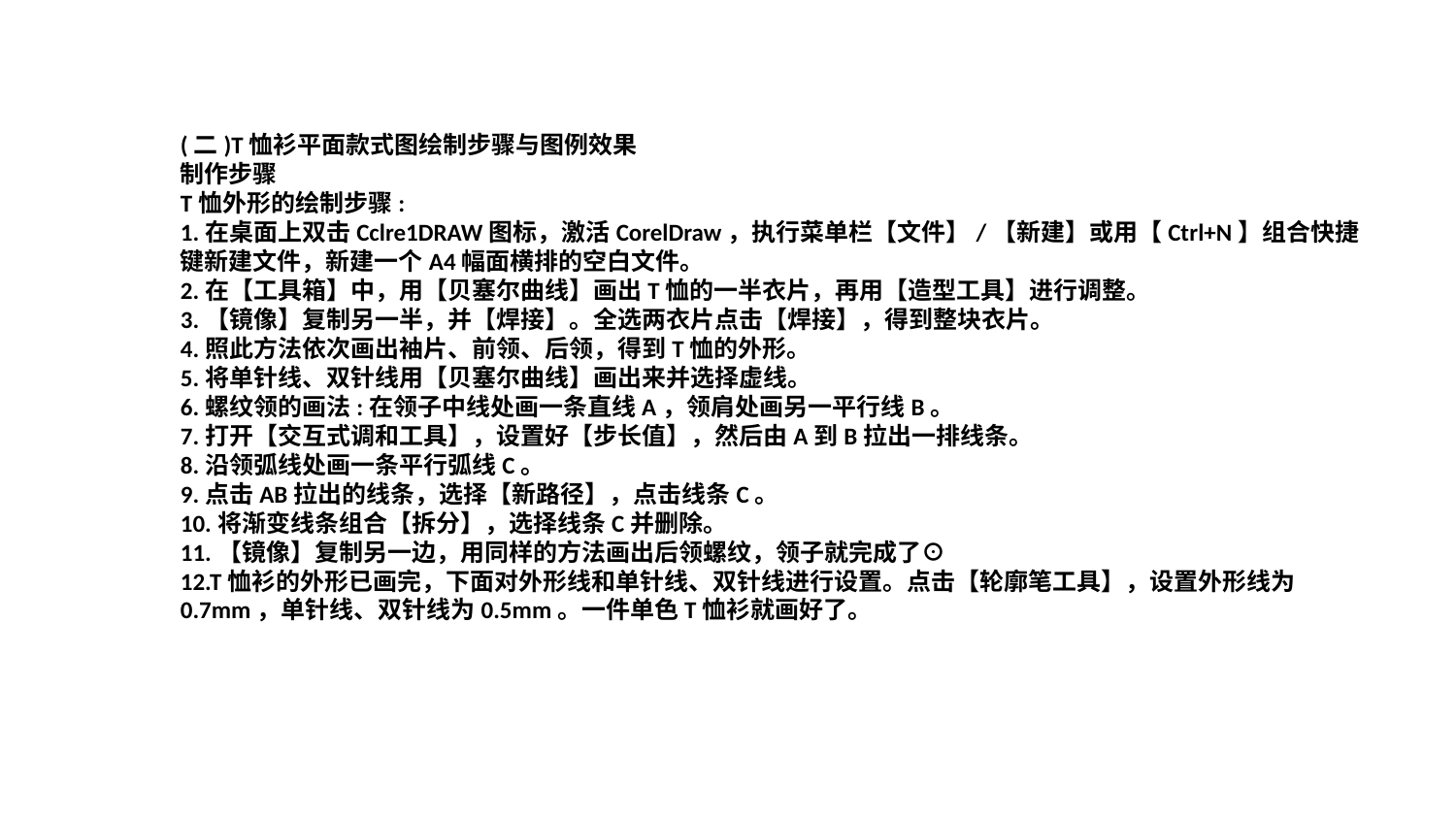

(二)T恤衫平面款式图绘制步骤与图例效果
制作步骤
T恤外形的绘制步骤:
1.在桌面上双击Cclre1DRAW图标，激活CorelDraw，执行菜单栏【文件】/【新建】或用【Ctrl+N】组合快捷键新建文件，新建一个A4幅面横排的空白文件。
2.在【工具箱】中，用【贝塞尔曲线】画出T恤的一半衣片，再用【造型工具】进行调整。
3.【镜像】复制另一半，并【焊接】。全选两衣片点击【焊接】，得到整块衣片。
4.照此方法依次画出袖片、前领、后领，得到T恤的外形。
5.将单针线、双针线用【贝塞尔曲线】画出来并选择虚线。
6.螺纹领的画法:在领子中线处画一条直线A，领肩处画另一平行线B。
7.打开【交互式调和工具】，设置好【步长值】，然后由A到B拉出一排线条。
8.沿领弧线处画一条平行弧线C。
9.点击AB拉出的线条，选择【新路径】，点击线条C。
10.将渐变线条组合【拆分】，选择线条C并删除。
11.【镜像】复制另一边，用同样的方法画出后领螺纹，领子就完成了⊙
12.T恤衫的外形已画完，下面对外形线和单针线、双针线进行设置。点击【轮廓笔工具】，设置外形线为0.7mm，单针线、双针线为0.5mm。一件单色T恤衫就画好了。